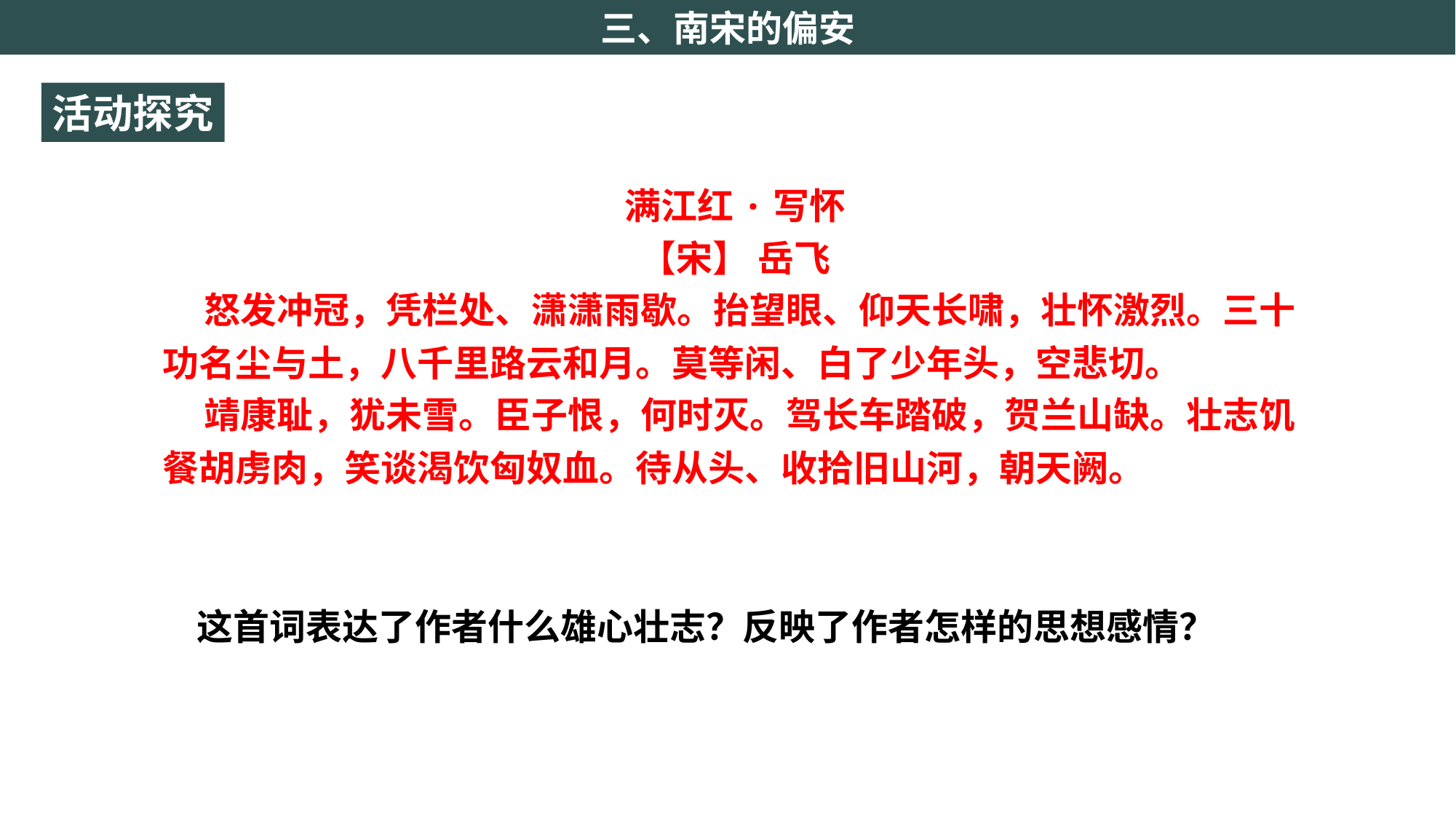

三、南宋的偏安
活动探究
满江红·写怀
【宋】 岳飞
    怒发冲冠，凭栏处、潇潇雨歇。抬望眼、仰天长啸，壮怀激烈。三十功名尘与土，八千里路云和月。莫等闲、白了少年头，空悲切。
    靖康耻，犹未雪。臣子恨，何时灭。驾长车踏破，贺兰山缺。壮志饥餐胡虏肉，笑谈渴饮匈奴血。待从头、收拾旧山河，朝天阙。
这首词表达了作者什么雄心壮志？反映了作者怎样的思想感情？